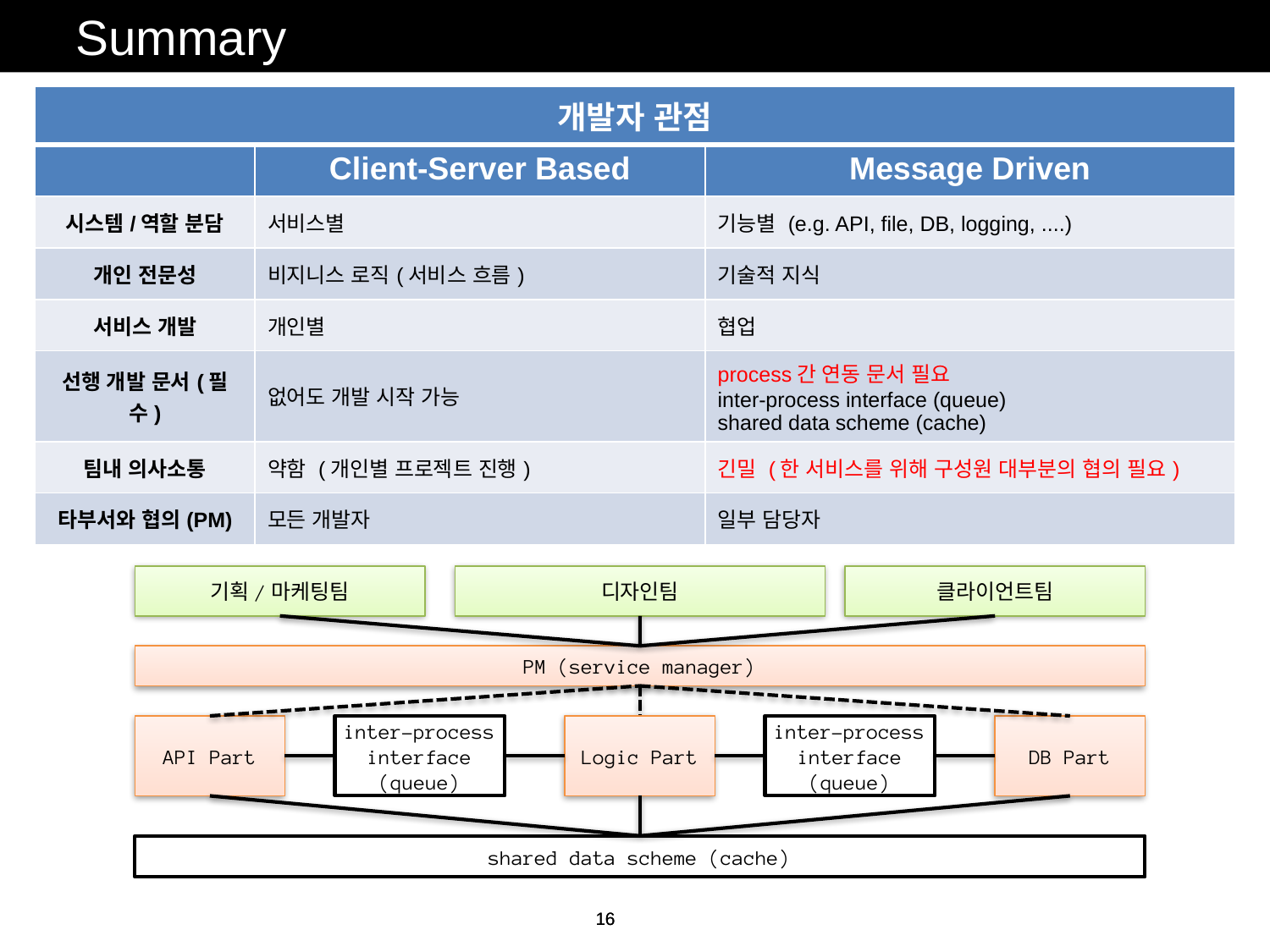

# Summary
| 개발자 관점 |  |  |
| --- | --- | --- |
|  | Client-Server Based | Message Driven |
| 시스템/역할 분담 | 서비스별 | 기능별 (e.g. API, file, DB, logging, ....) |
| 개인 전문성 | 비지니스 로직(서비스 흐름) | 기술적 지식 |
| 서비스 개발 | 개인별 | 협업 |
| 선행 개발 문서(필수) | 없어도 개발 시작 가능 | process간 연동 문서 필요 inter-process interface (queue) shared data scheme (cache) |
| 팀내 의사소통 | 약함 (개인별 프로젝트 진행) | 긴밀 (한 서비스를 위해 구성원 대부분의 협의 필요) |
| 타부서와 협의(PM) | 모든 개발자 | 일부 담당자 |
기획/마케팅팀
디자인팀
클라이언트팀
PM (service manager)
API Part
inter-process
interface
(queue)
Logic Part
inter-process
interface
(queue)
DB Part
shared data scheme (cache)